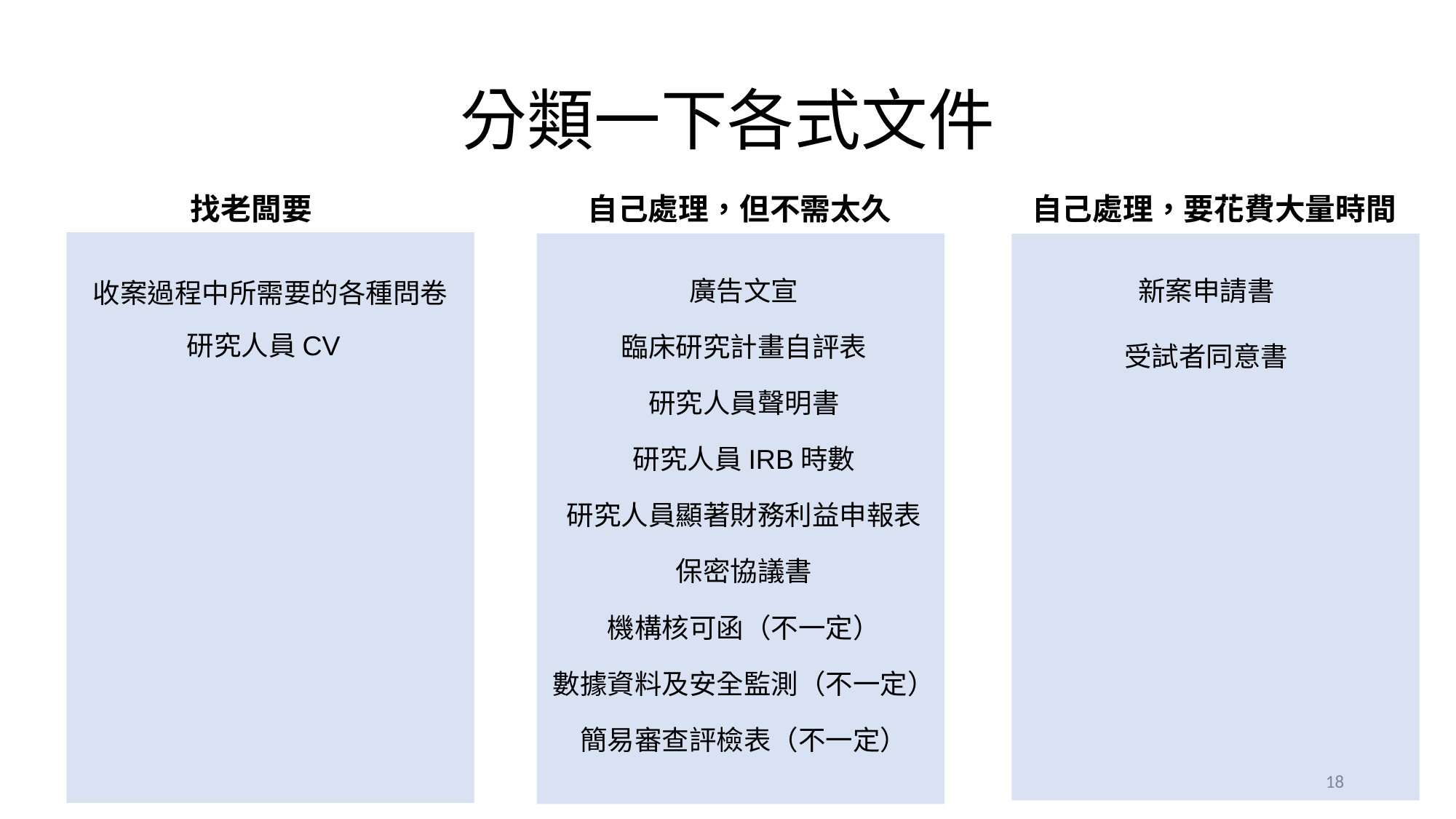

# 分類一下各式文件
找老闆要
自己處理，但不需太久
自己處理，要花費大量時間

廣告文宣
新案申請書

受試者同意書
收案過程中所需要的各種問卷
研究人員CV
臨床研究計畫自評表
研究人員聲明書
研究人員IRB時數
研究人員顯著財務利益申報表
保密協議書
機構核可函（不一定）
數據資料及安全監測（不一定）
簡易審查評檢表（不一定）
18